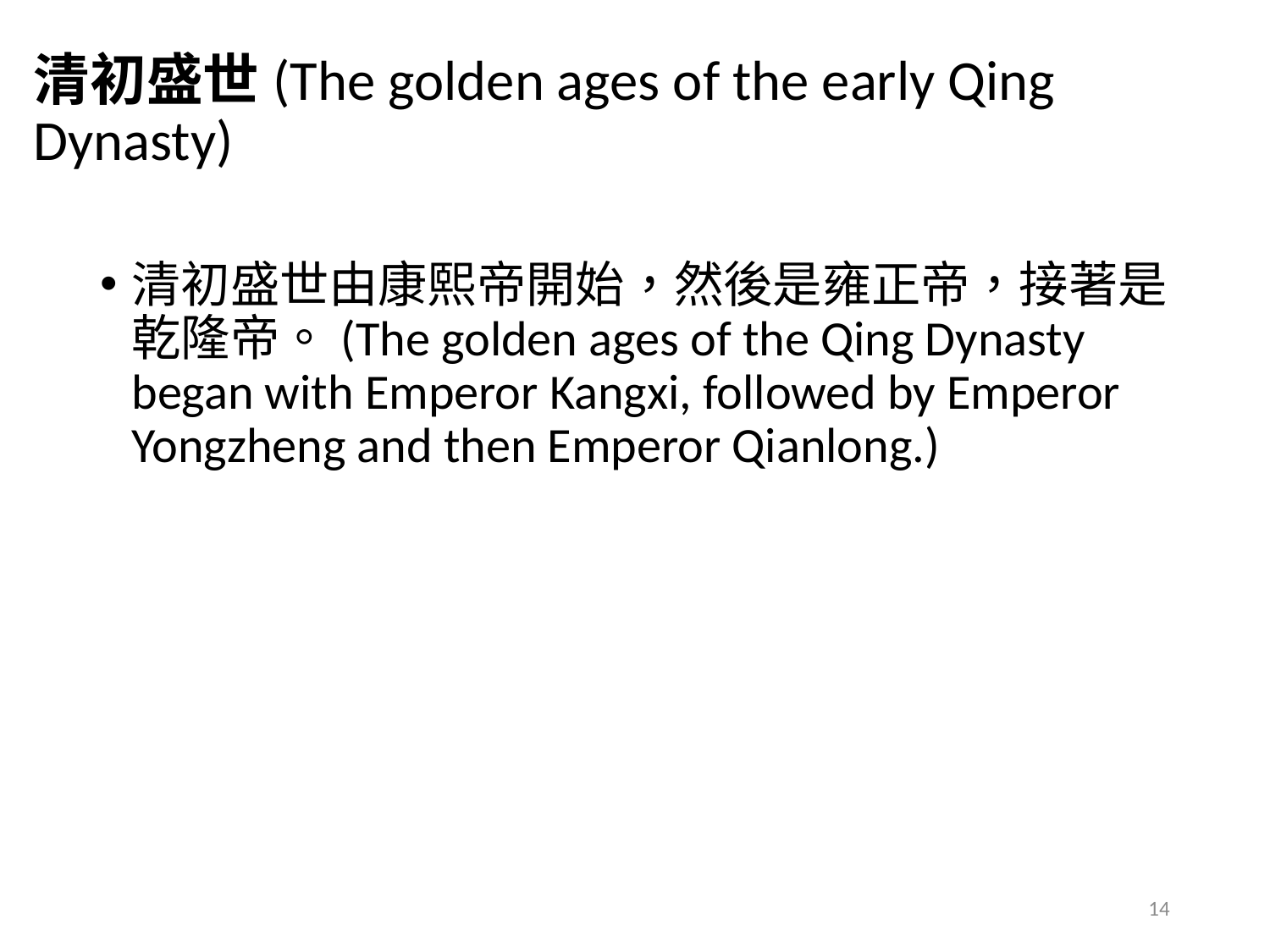

# 清初盛世(The golden ages of the early Qing Dynasty)
清初盛世由康熙帝開始，然後是雍正帝，接著是乾隆帝。(The golden ages of the Qing Dynasty began with Emperor Kangxi, followed by Emperor Yongzheng and then Emperor Qianlong.)

14